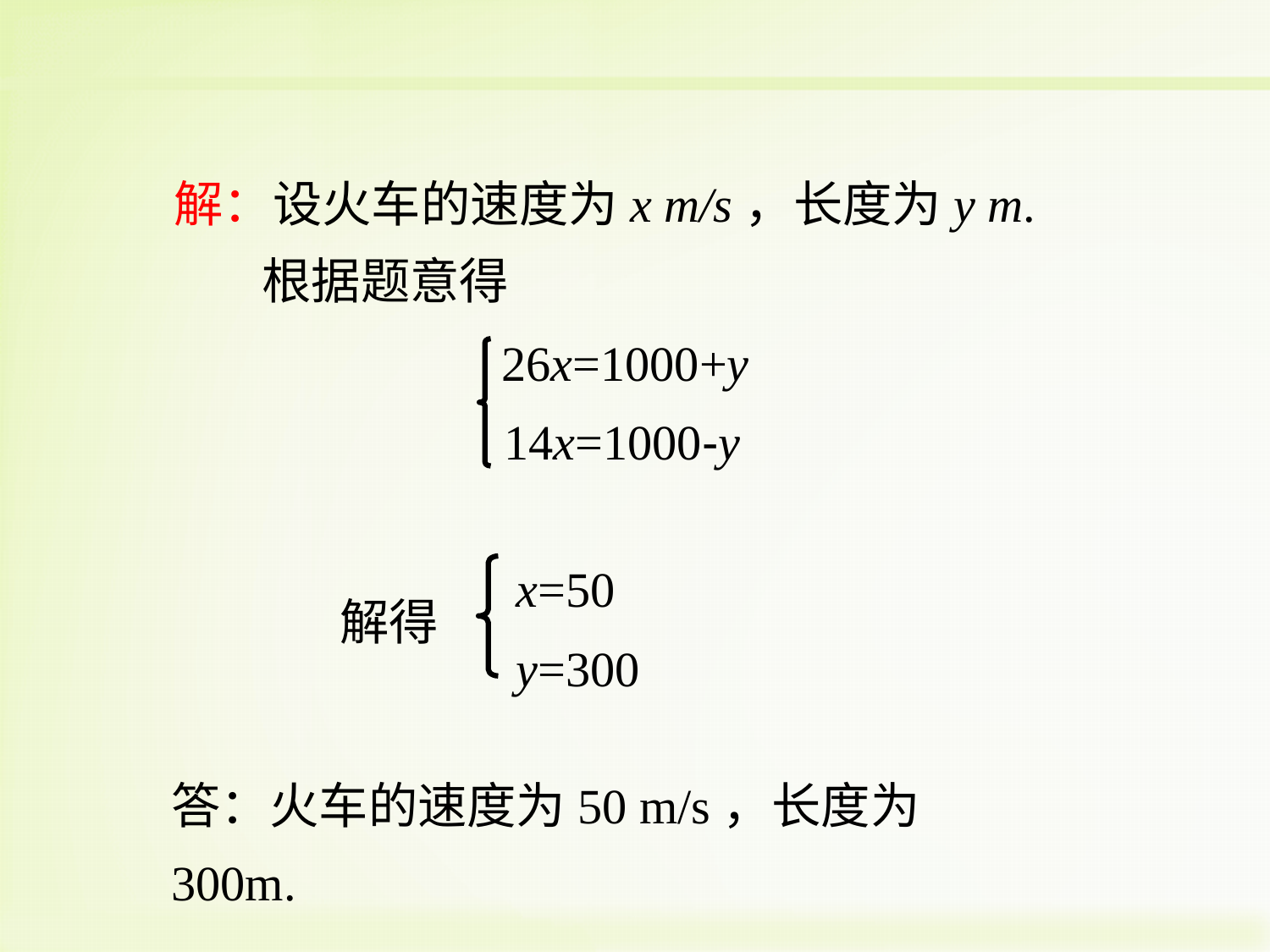

解：设火车的速度为x m/s，长度为y m.
         根据题意得
26x=1000+y

14x=1000-y
x=50

y=300
解得
答：火车的速度为50 m/s，长度为300m.